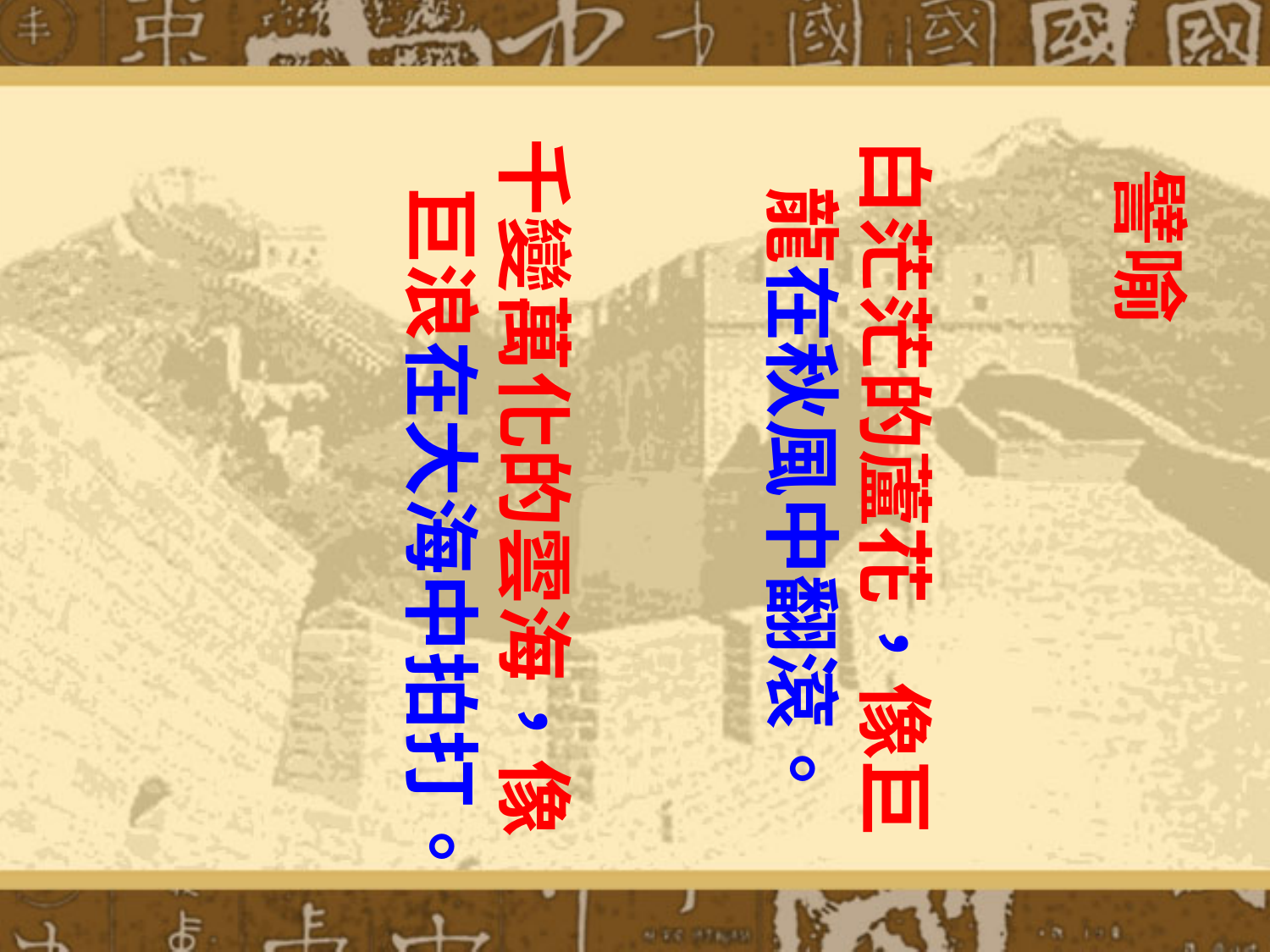

千變萬化的雲海，像巨浪在大海中拍打。
白茫茫的蘆花，像巨龍在秋風中翻滾。
譬喻